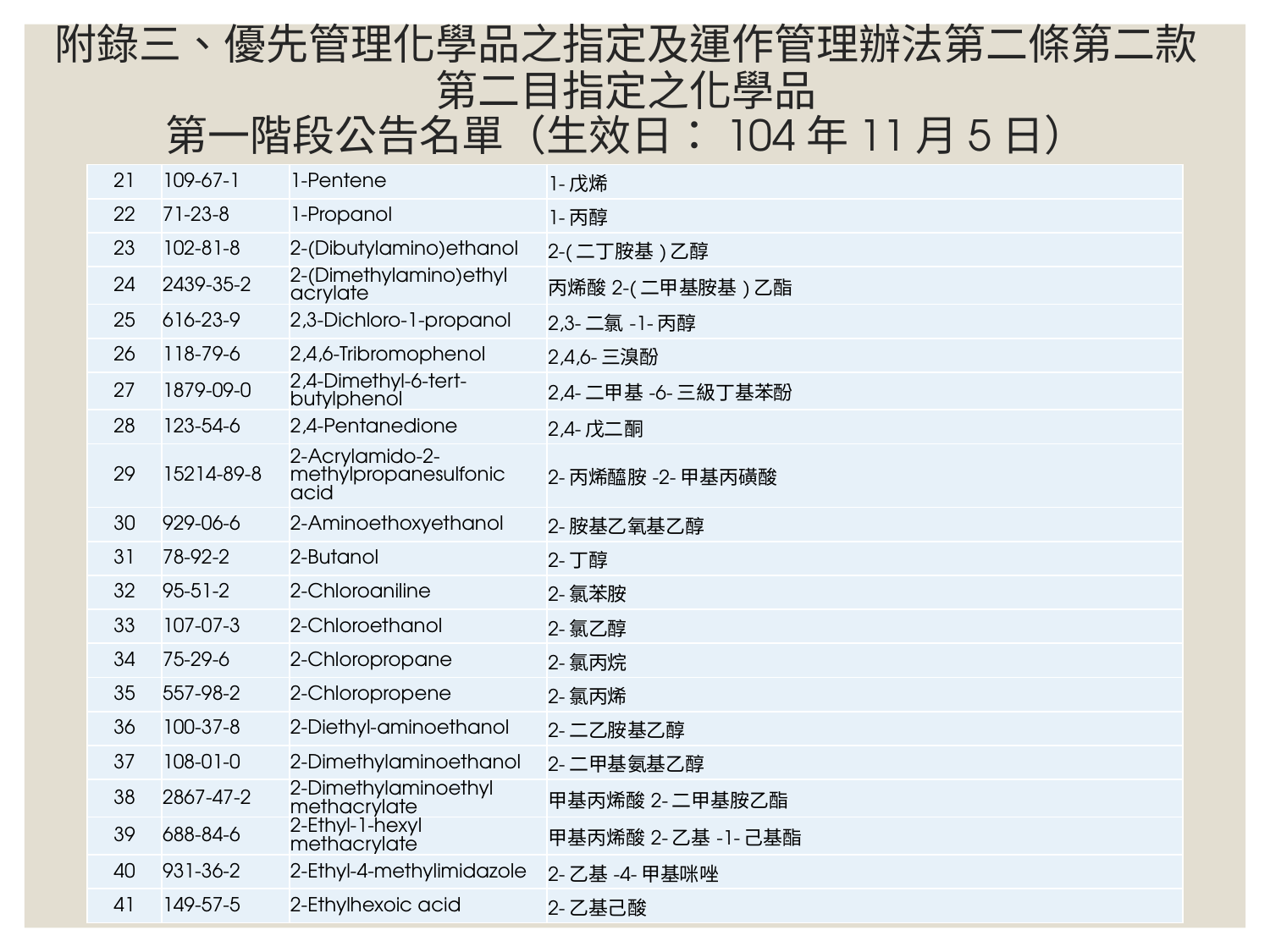

# 附錄三、優先管理化學品之指定及運作管理辦法第二條第二款第二目指定之化學品 第一階段公告名單（生效日：104年11月5日）
| 21 | 109-67-1 | 1-Pentene | 1-戊烯 |
| --- | --- | --- | --- |
| 22 | 71-23-8 | 1-Propanol | 1-丙醇 |
| 23 | 102-81-8 | 2-(Dibutylamino)ethanol | 2-(二丁胺基)乙醇 |
| 24 | 2439-35-2 | 2-(Dimethylamino)ethyl acrylate | 丙烯酸2-(二甲基胺基)乙酯 |
| 25 | 616-23-9 | 2,3-Dichloro-1-propanol | 2,3-二氯-1-丙醇 |
| 26 | 118-79-6 | 2,4,6-Tribromophenol | 2,4,6-三溴酚 |
| 27 | 1879-09-0 | 2,4-Dimethyl-6-tert-butylphenol | 2,4-二甲基-6-三級丁基苯酚 |
| 28 | 123-54-6 | 2,4-Pentanedione | 2,4-戊二酮 |
| 29 | 15214-89-8 | 2-Acrylamido-2-methylpropanesulfonic acid | 2-丙烯醯胺-2-甲基丙磺酸 |
| 30 | 929-06-6 | 2-Aminoethoxyethanol | 2-胺基乙氧基乙醇 |
| 31 | 78-92-2 | 2-Butanol | 2-丁醇 |
| 32 | 95-51-2 | 2-Chloroaniline | 2-氯苯胺 |
| 33 | 107-07-3 | 2-Chloroethanol | 2-氯乙醇 |
| 34 | 75-29-6 | 2-Chloropropane | 2-氯丙烷 |
| 35 | 557-98-2 | 2-Chloropropene | 2-氯丙烯 |
| 36 | 100-37-8 | 2-Diethyl-aminoethanol | 2-二乙胺基乙醇 |
| 37 | 108-01-0 | 2-Dimethylaminoethanol | 2-二甲基氨基乙醇 |
| 38 | 2867-47-2 | 2-Dimethylaminoethyl methacrylate | 甲基丙烯酸2-二甲基胺乙酯 |
| 39 | 688-84-6 | 2-Ethyl-1-hexyl methacrylate | 甲基丙烯酸2-乙基-1-己基酯 |
| 40 | 931-36-2 | 2-Ethyl-4-methylimidazole | 2-乙基-4-甲基咪唑 |
| 41 | 149-57-5 | 2-Ethylhexoic acid | 2-乙基己酸 |